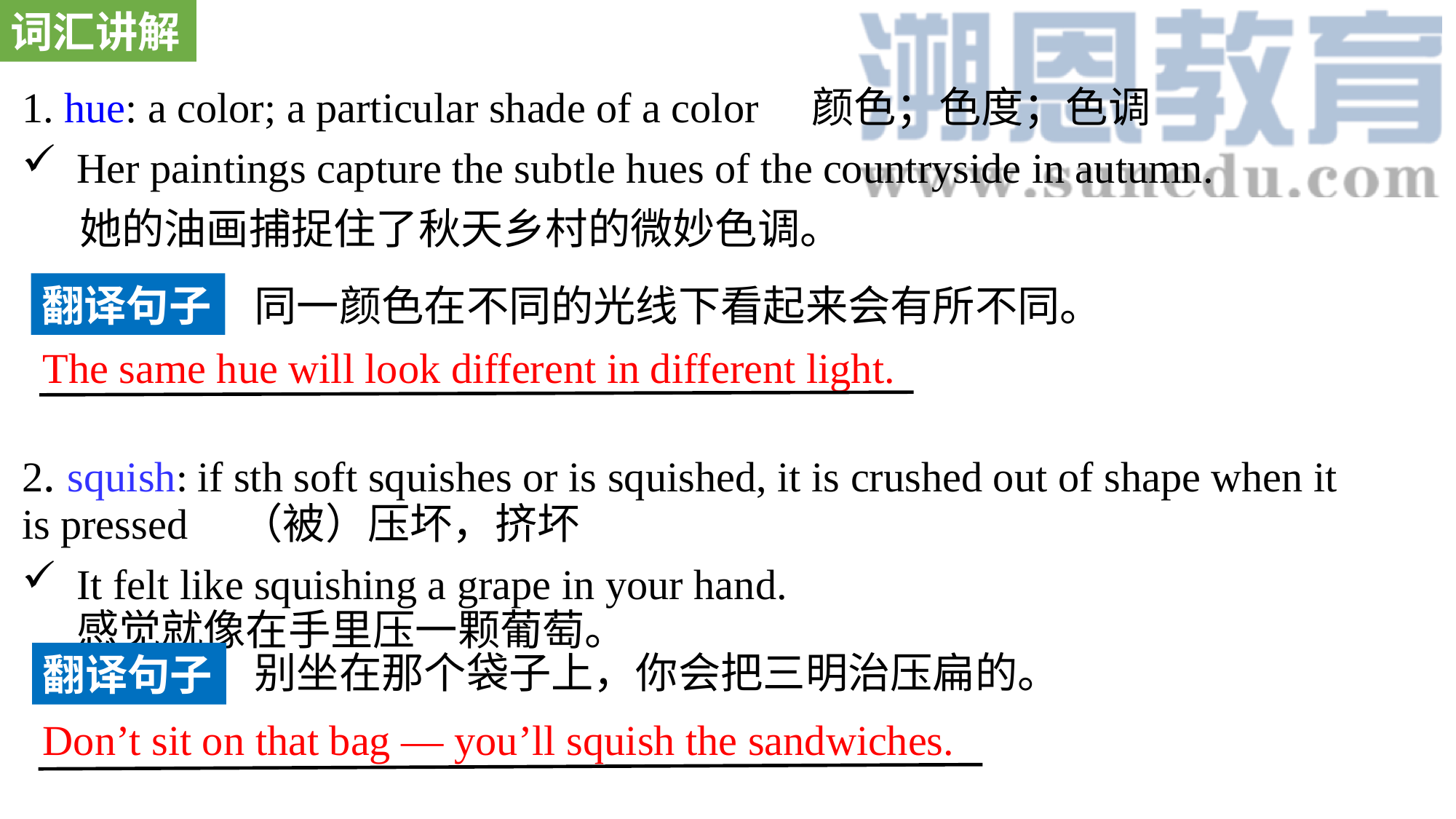

词汇讲解
1. hue: a color; a particular shade of a color    颜色；色度；色调
Her paintings capture the subtle hues of the countryside in autumn.
     她的油画捕捉住了秋天乡村的微妙色调。

2. squish: if sth soft squishes or is squished, it is crushed out of shape when it is pressed    （被）压坏，挤坏
It felt like squishing a grape in your hand.                                                    感觉就像在手里压一颗葡萄。
翻译句子
同一颜色在不同的光线下看起来会有所不同。
The same hue will look different in different light.
别坐在那个袋子上，你会把三明治压扁的。
翻译句子
Don’t sit on that bag — you’ll squish the sandwiches.